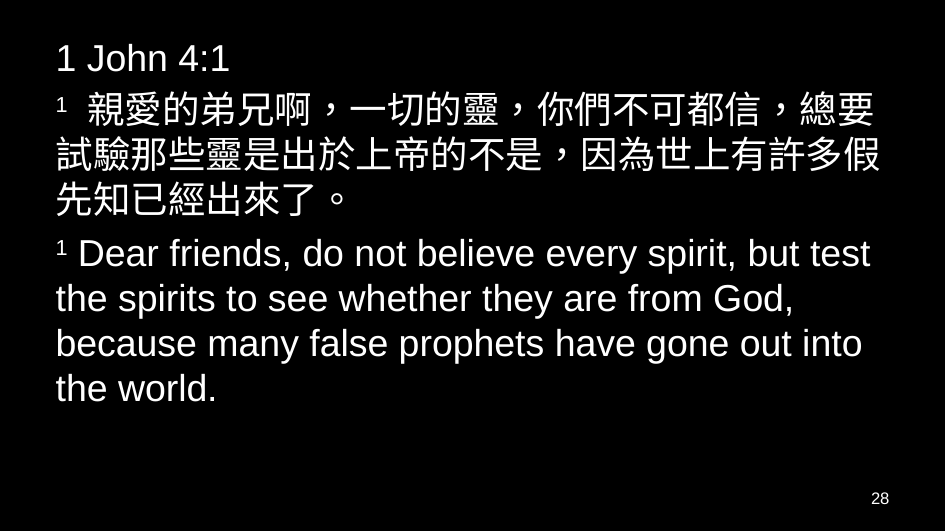

1 John 4:1
1 親愛的弟兄啊，一切的靈，你們不可都信，總要試驗那些靈是出於上帝的不是，因為世上有許多假先知已經出來了。
1 Dear friends, do not believe every spirit, but test the spirits to see whether they are from God, because many false prophets have gone out into the world.
28